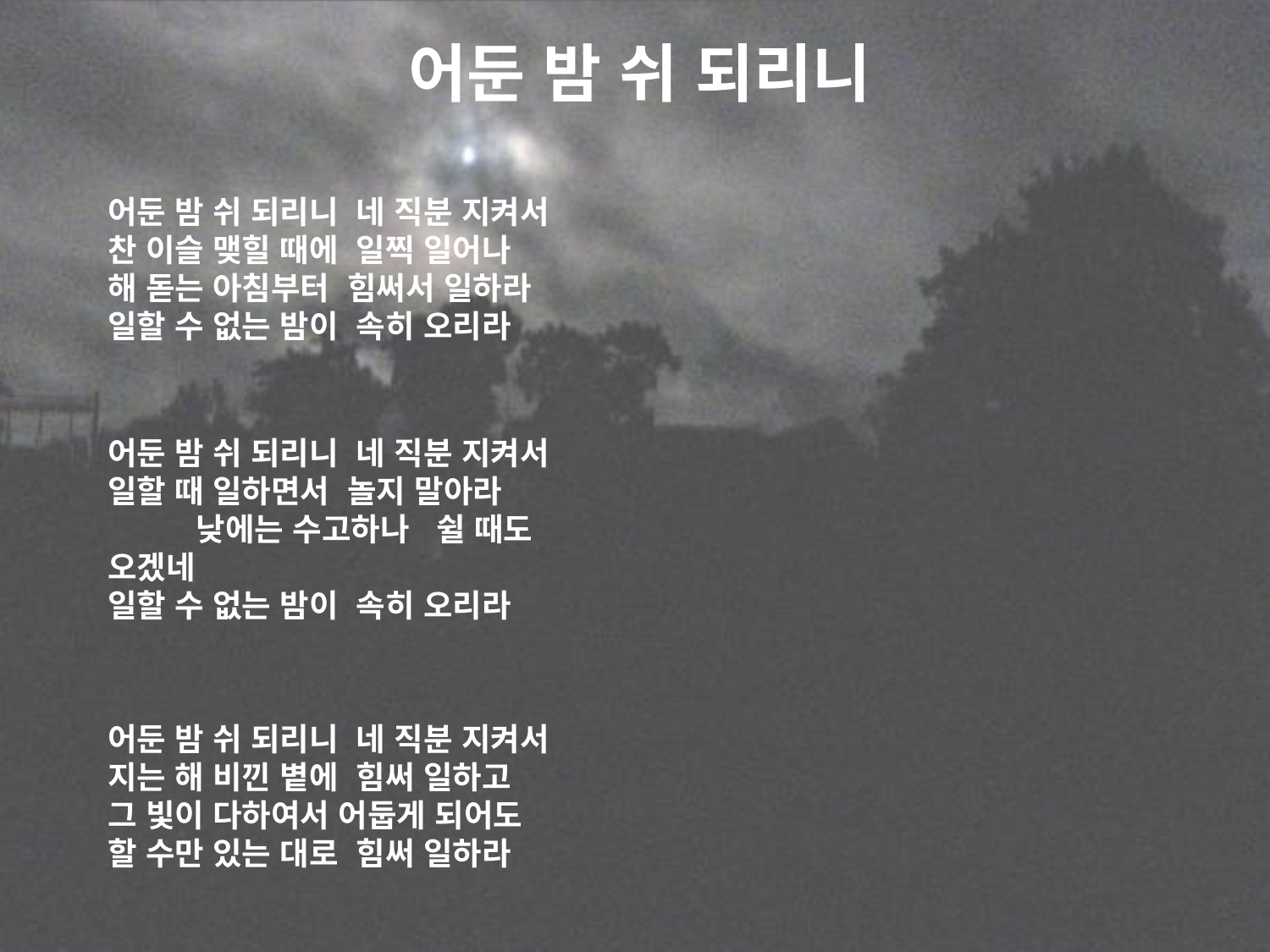

# 어둔 밤 쉬 되리니
어둔 밤 쉬 되리니  네 직분 지켜서
찬 이슬 맺힐 때에  일찍 일어나
해 돋는 아침부터  힘써서 일하라
일할 수 없는 밤이  속히 오리라

어둔 밤 쉬 되리니  네 직분 지켜서
일할 때 일하면서  놀지 말아라                        낮에는 수고하나   쉴 때도 오겠네
일할 수 없는 밤이  속히 오리라

어둔 밤 쉬 되리니  네 직분 지켜서
지는 해 비낀 볕에  힘써 일하고
그 빛이 다하여서 어둡게 되어도
할 수만 있는 대로  힘써 일하라